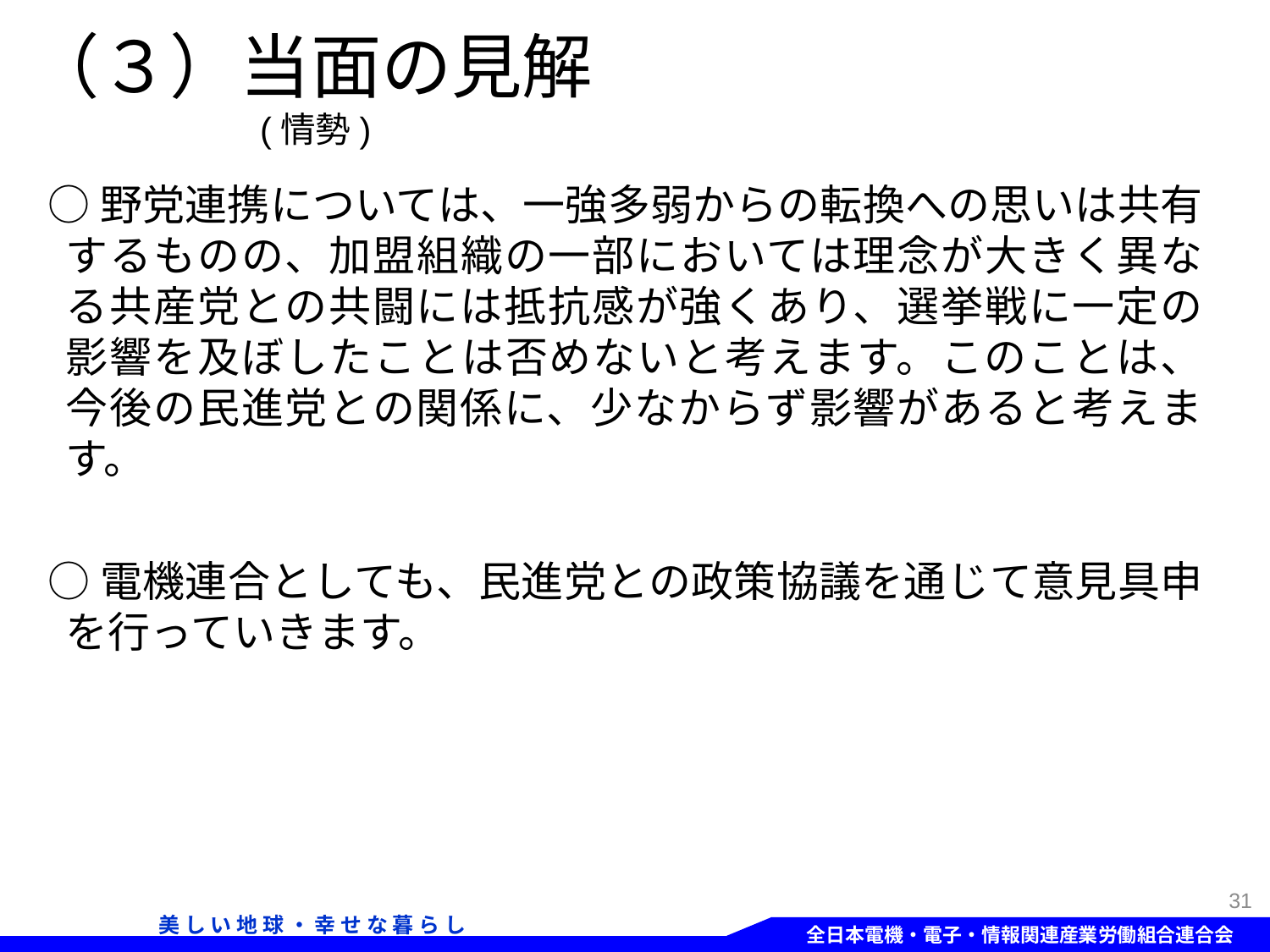

（３）当面の見解(情勢)
○野党連携については、一強多弱からの転換への思いは共有するものの、加盟組織の一部においては理念が大きく異なる共産党との共闘には抵抗感が強くあり、選挙戦に一定の影響を及ぼしたことは否めないと考えます。このことは、今後の民進党との関係に、少なからず影響があると考えます。

○電機連合としても、民進党との政策協議を通じて意見具申を行っていきます。
31